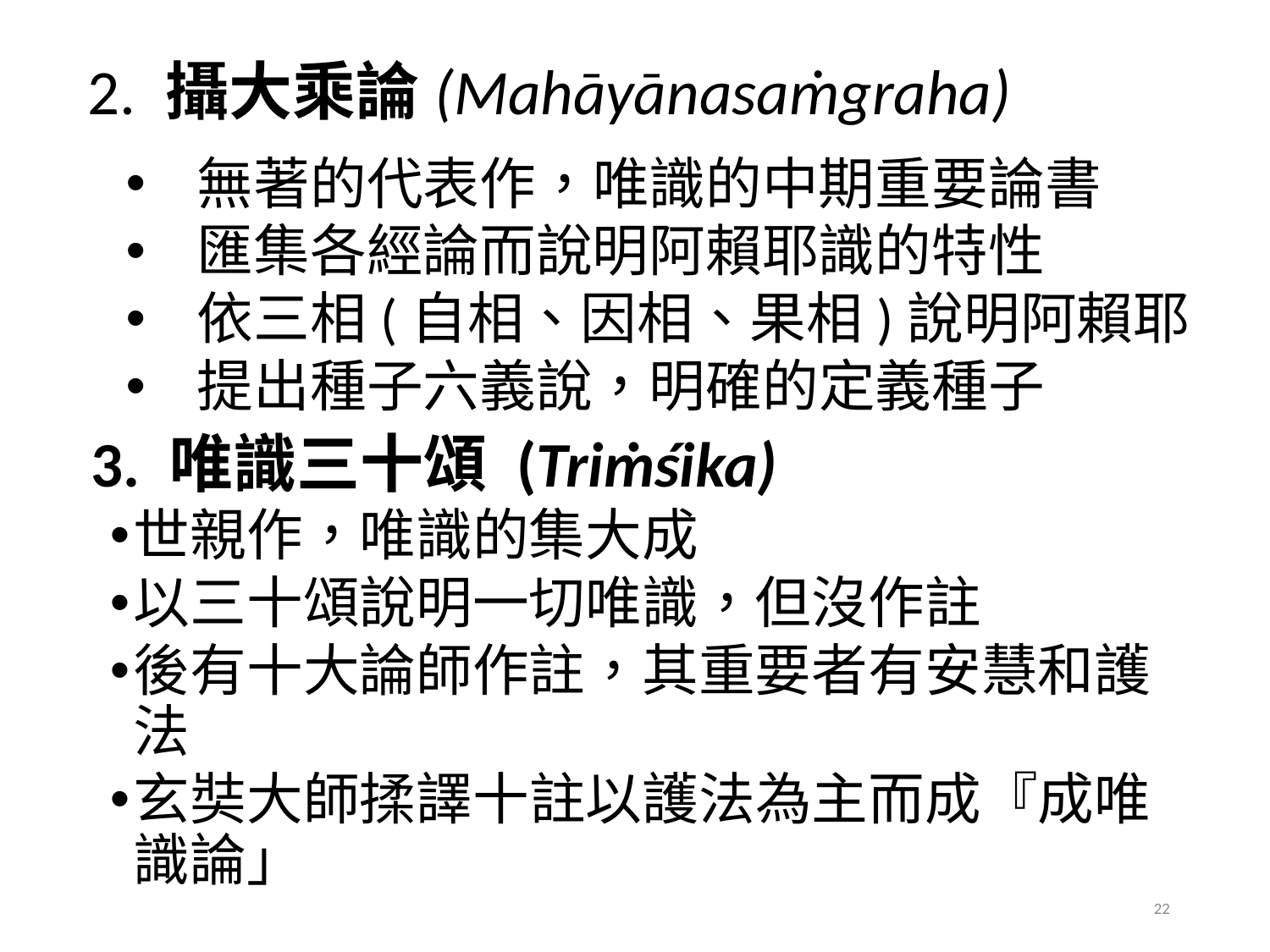

# 2. 攝大乘論(Mahāyānasaṁgraha)
無著的代表作，唯識的中期重要論書
匯集各經論而說明阿賴耶識的特性
依三相(自相、因相、果相)說明阿賴耶
提出種子六義說，明確的定義種子
  3. 唯識三十頌 (Triṁśika)
世親作，唯識的集大成
以三十頌說明一切唯識，但沒作註
後有十大論師作註，其重要者有安慧和護法
玄奘大師揉譯十註以護法為主而成『成唯識論」
22